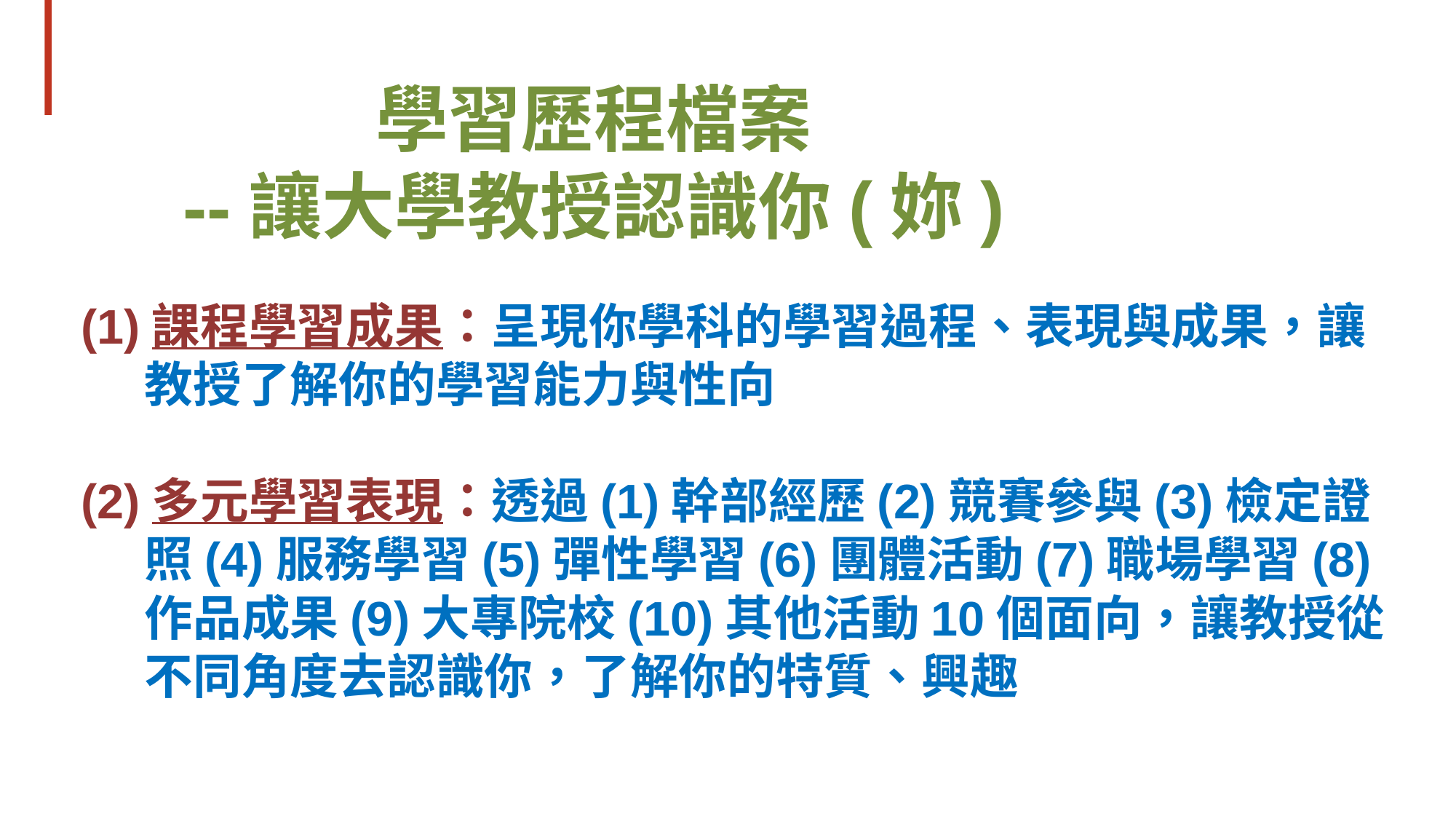

# 學習歷程檔案 --讓大學教授認識你(妳)
(1)課程學習成果：呈現你學科的學習過程、表現與成果，讓教授了解你的學習能力與性向

(2)多元學習表現：透過(1)幹部經歷(2)競賽參與(3)檢定證照(4)服務學習(5)彈性學習(6)團體活動(7)職場學習(8)作品成果(9)大專院校(10)其他活動10個面向，讓教授從不同角度去認識你，了解你的特質、興趣